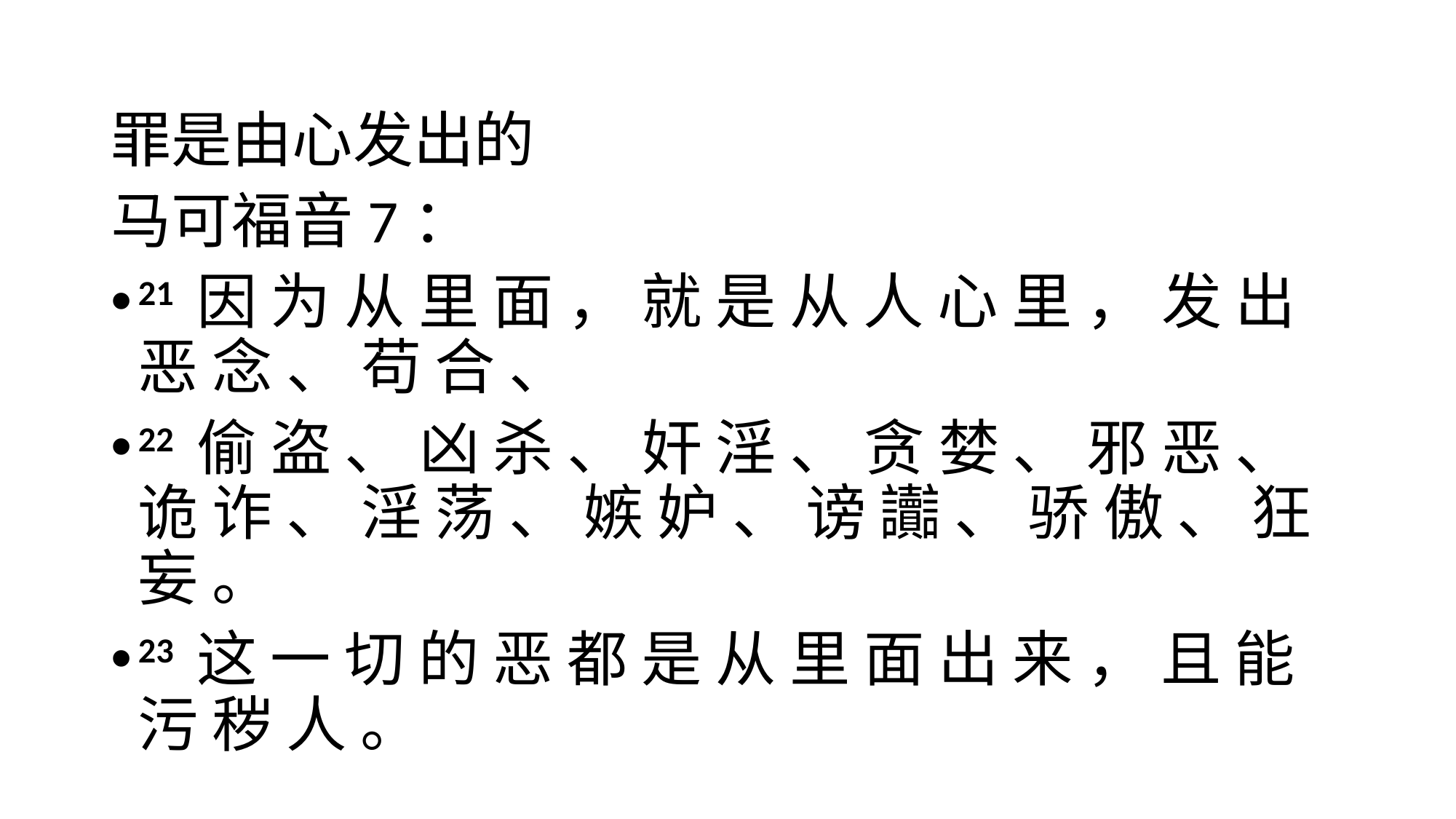

#
罪是由心发出的
马可福音7：
21 因 为 从 里 面 ， 就 是 从 人 心 里 ， 发 出 恶 念 、 苟 合 、
22 偷 盗 、 凶 杀 、 奸 淫 、 贪 婪 、 邪 恶 、 诡 诈 、 淫 荡 、 嫉 妒 、 谤 讟 、 骄 傲 、 狂 妄 。
23 这 一 切 的 恶 都 是 从 里 面 出 来 ， 且 能 污 秽 人 。